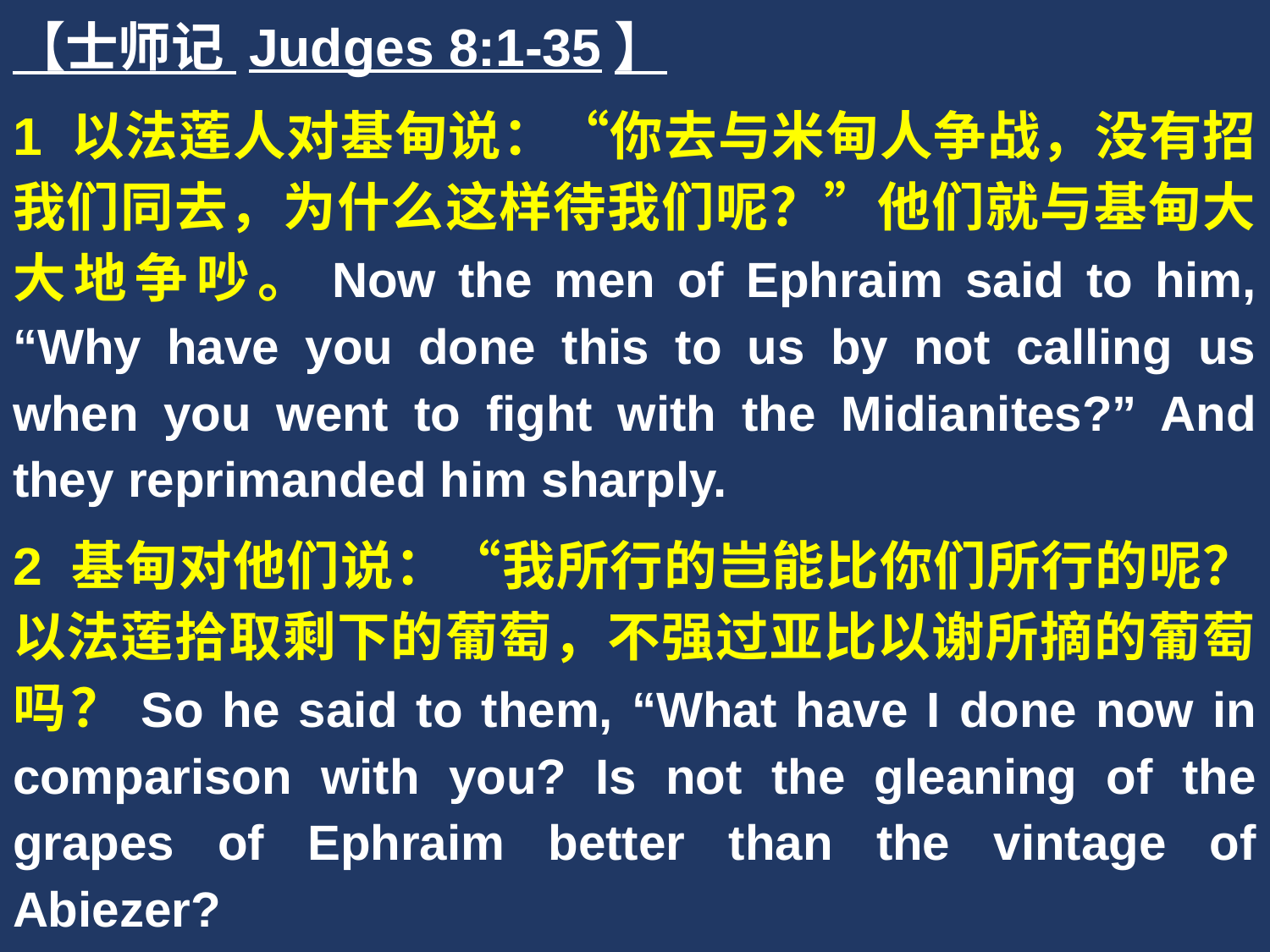

【士师记 Judges 8:1-35】
1 以法莲人对基甸说：“你去与米甸人争战，没有招我们同去，为什么这样待我们呢？”他们就与基甸大大地争吵。Now the men of Ephraim said to him, “Why have you done this to us by not calling us when you went to fight with the Midianites?” And they reprimanded him sharply.
2 基甸对他们说：“我所行的岂能比你们所行的呢？以法莲拾取剩下的葡萄，不强过亚比以谢所摘的葡萄吗？So he said to them, “What have I done now in comparison with you? Is not the gleaning of the grapes of Ephraim better than the vintage of Abiezer?